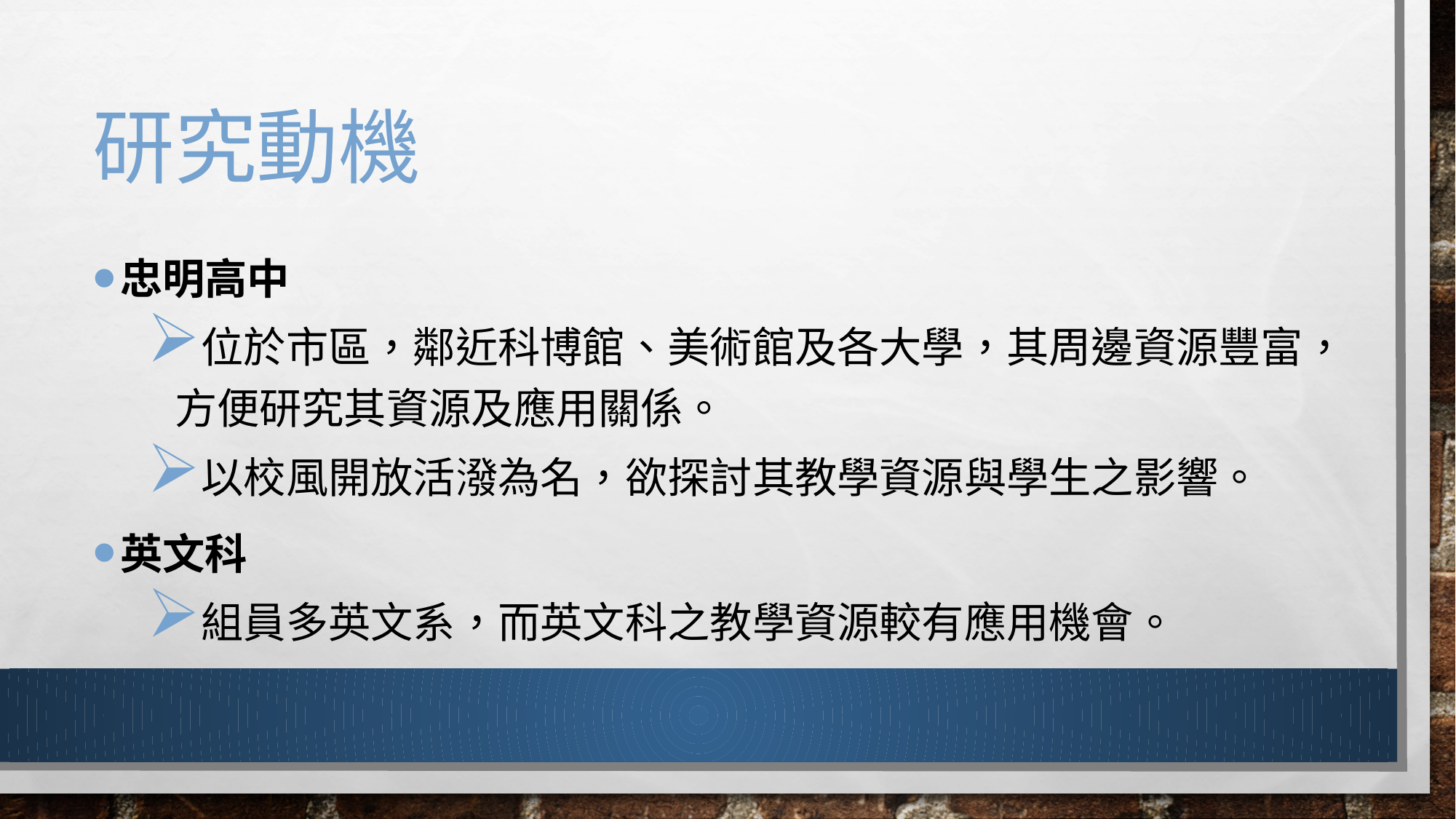

# 研究動機
忠明高中
位於市區，鄰近科博館、美術館及各大學，其周邊資源豐富，方便研究其資源及應用關係。
以校風開放活潑為名，欲探討其教學資源與學生之影響。
英文科
組員多英文系，而英文科之教學資源較有應用機會。